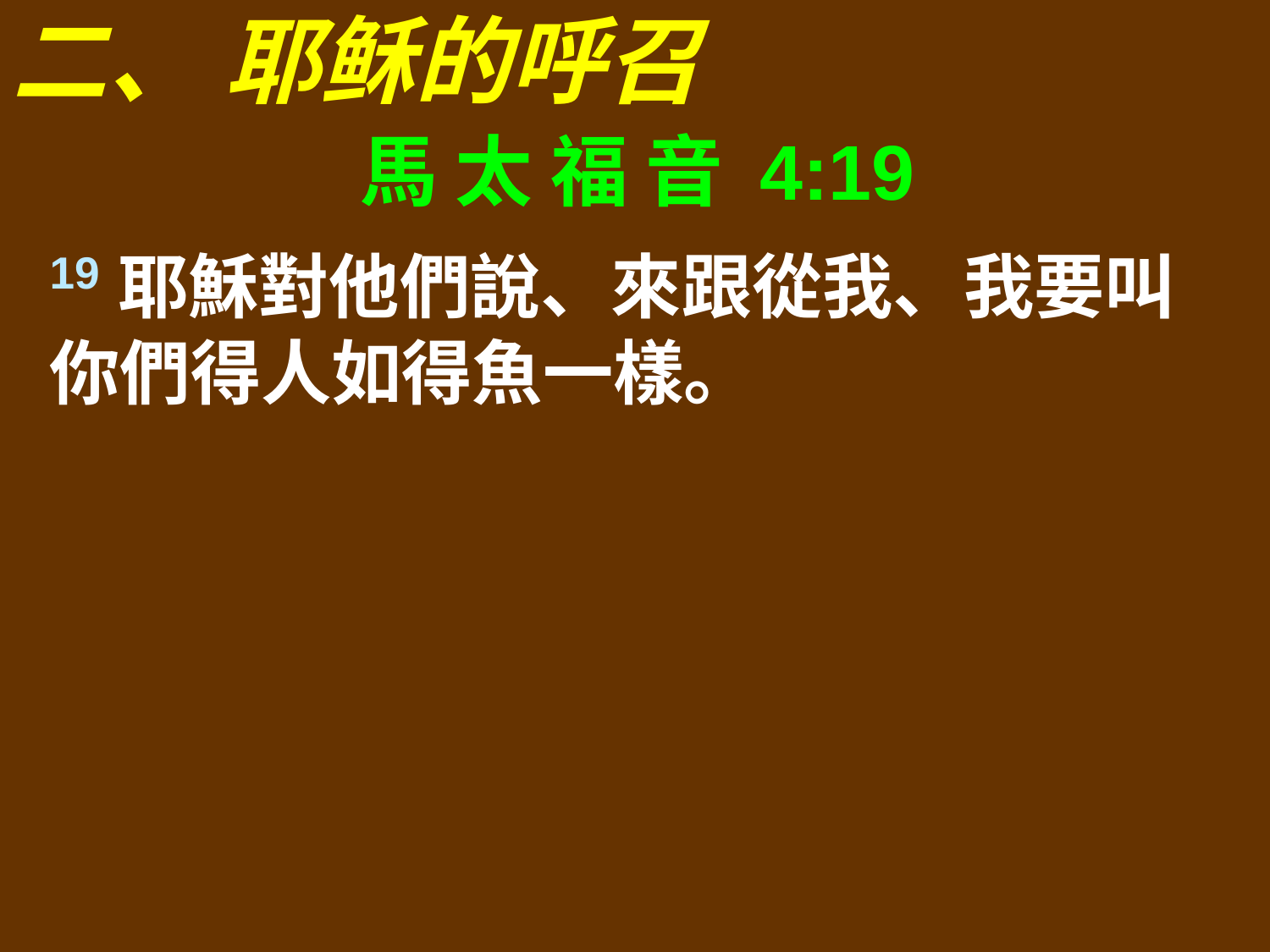

二、 耶稣的呼召
馬 太 福 音 4:19
19耶穌對他們說、來跟從我、我要叫你們得人如得魚一樣。